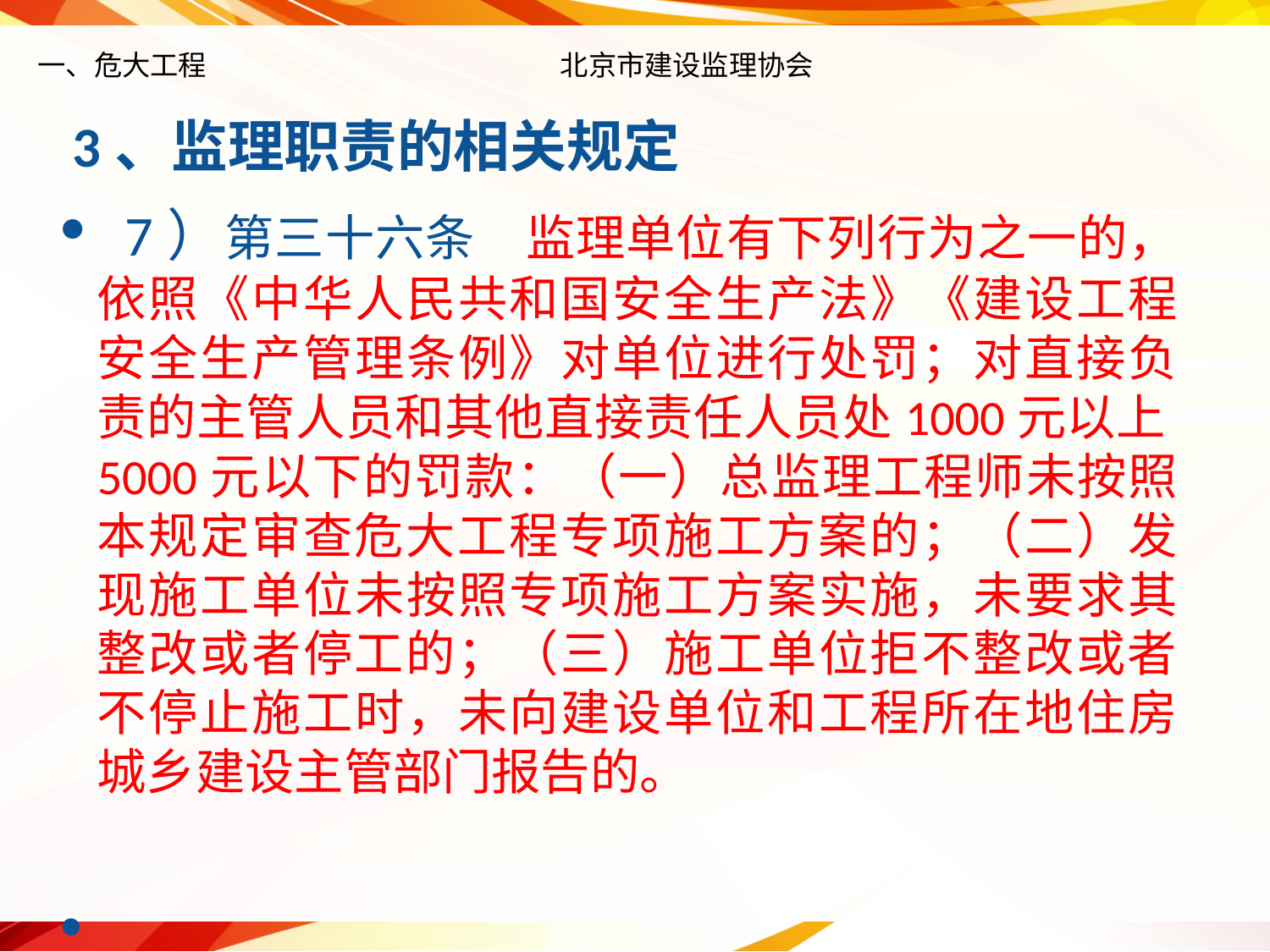

# 一、危大工程                                                        北京市建设监理协会
 3、监理职责的相关规定
  7）第三十六条　监理单位有下列行为之一的，依照《中华人民共和国安全生产法》《建设工程安全生产管理条例》对单位进行处罚；对直接负责的主管人员和其他直接责任人员处1000元以上5000元以下的罚款：（一）总监理工程师未按照本规定审查危大工程专项施工方案的；（二）发现施工单位未按照专项施工方案实施，未要求其整改或者停工的；（三）施工单位拒不整改或者不停止施工时，未向建设单位和工程所在地住房城乡建设主管部门报告的。